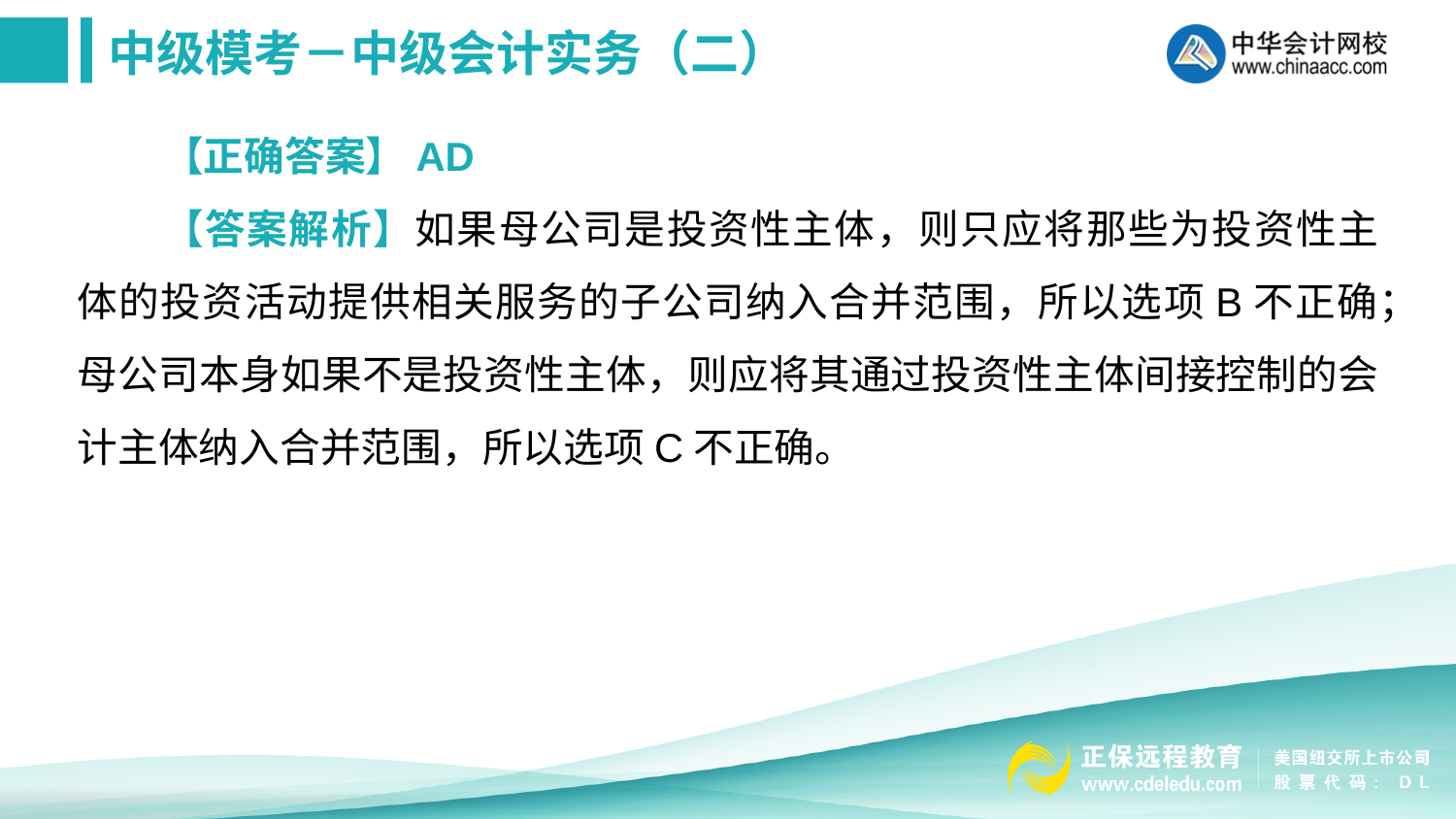

【正确答案】AD
【答案解析】如果母公司是投资性主体，则只应将那些为投资性主体的投资活动提供相关服务的子公司纳入合并范围，所以选项B不正确；母公司本身如果不是投资性主体，则应将其通过投资性主体间接控制的会计主体纳入合并范围，所以选项C不正确。